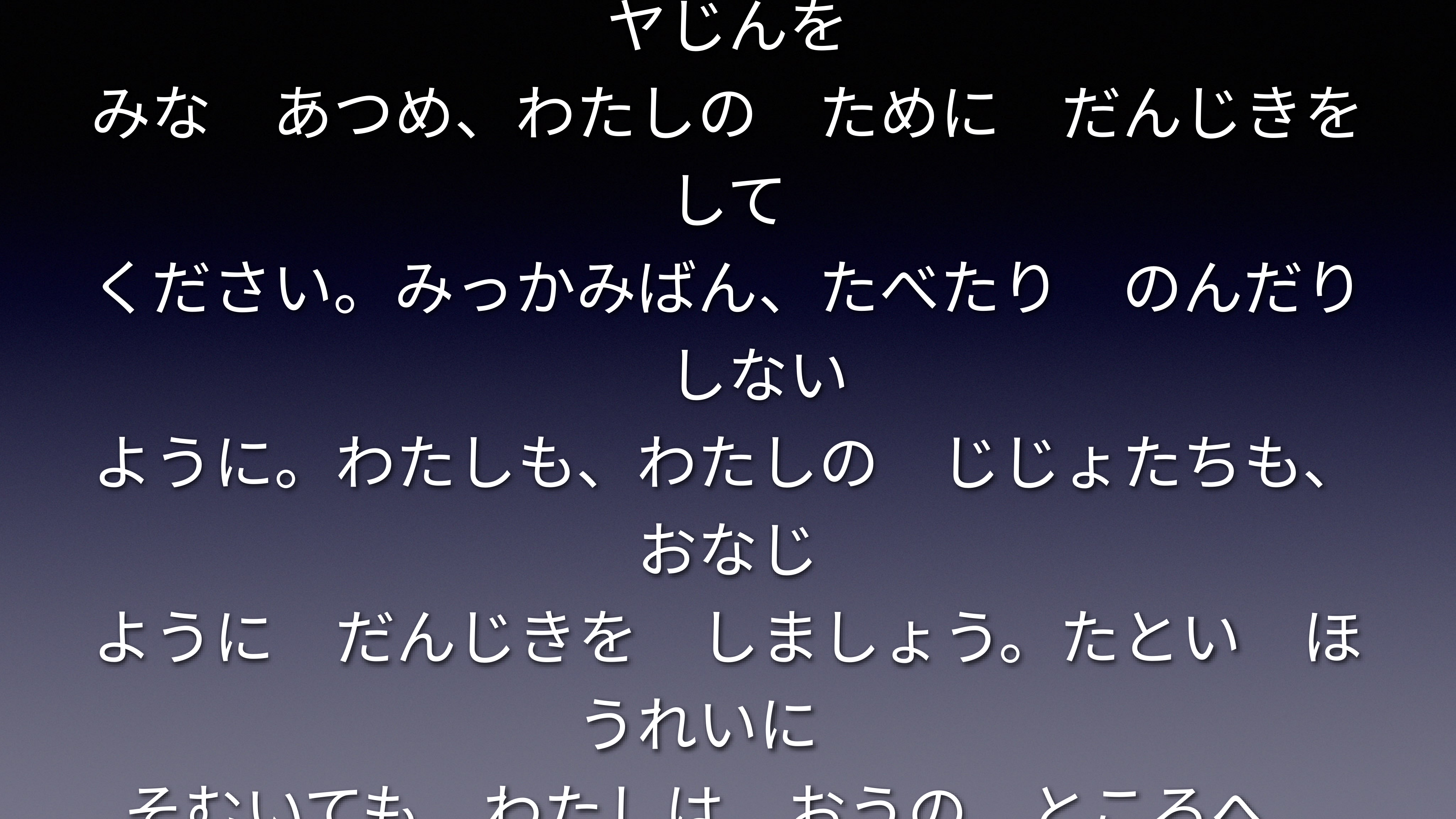

エステルは　モルデカイに　へんじを　おくって
いった。「いって、シュシャンに　いる　ユダヤじんを
みな　あつめ、わたしの　ために　だんじきを　して
ください。みっかみばん、たべたり　のんだり　しない
ように。わたしも、わたしの　じじょたちも、おなじ
ように　だんじきを　しましょう。たとい　ほうれいに
そむいても　わたしは　おうの　ところへ
まいります。わたしは、しななければ　ならない
のでしたら、しにます。」